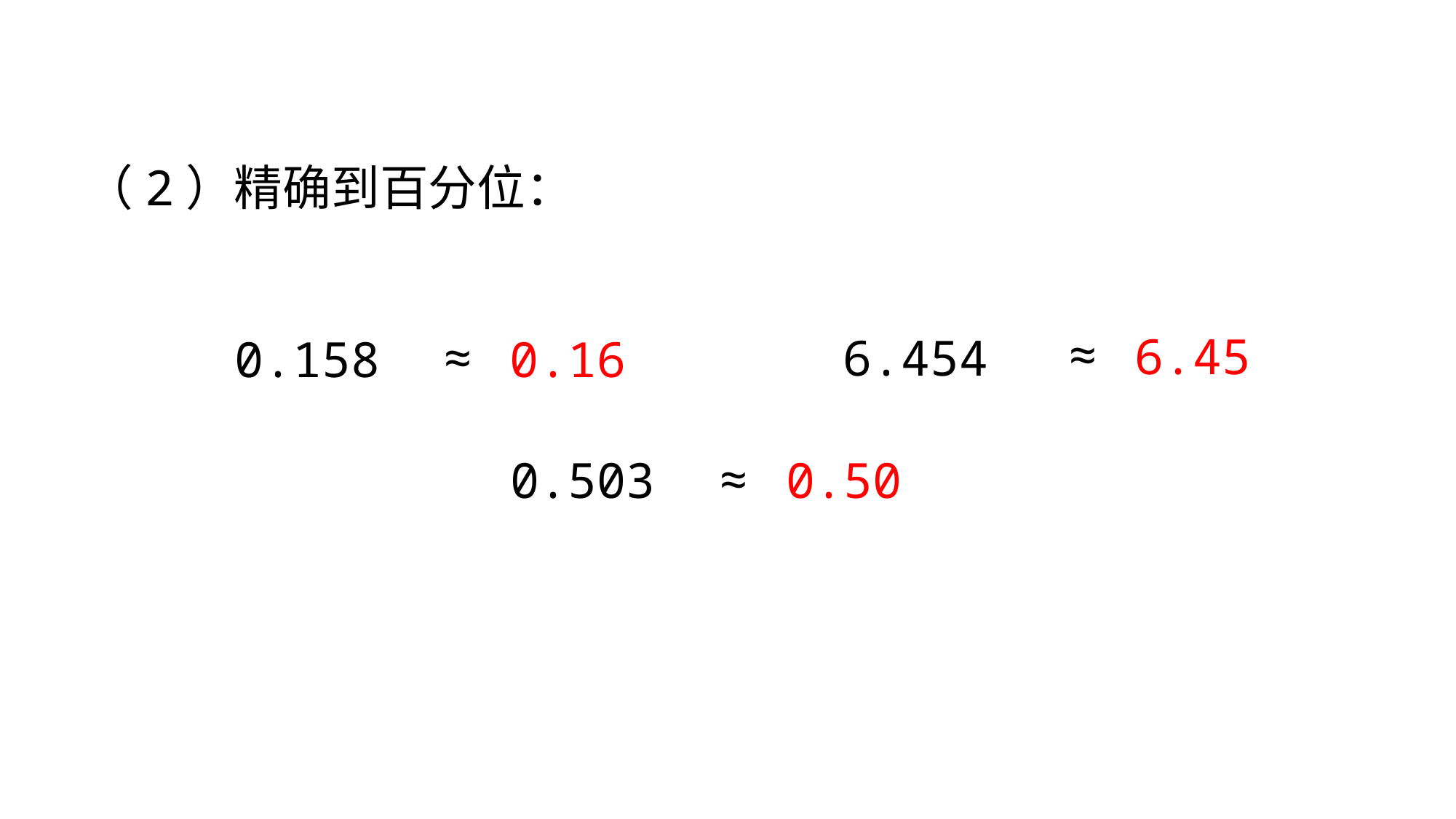

（2）精确到百分位：
≈
6.45
≈
6.454
0.158
0.16
≈
0.503
0.50